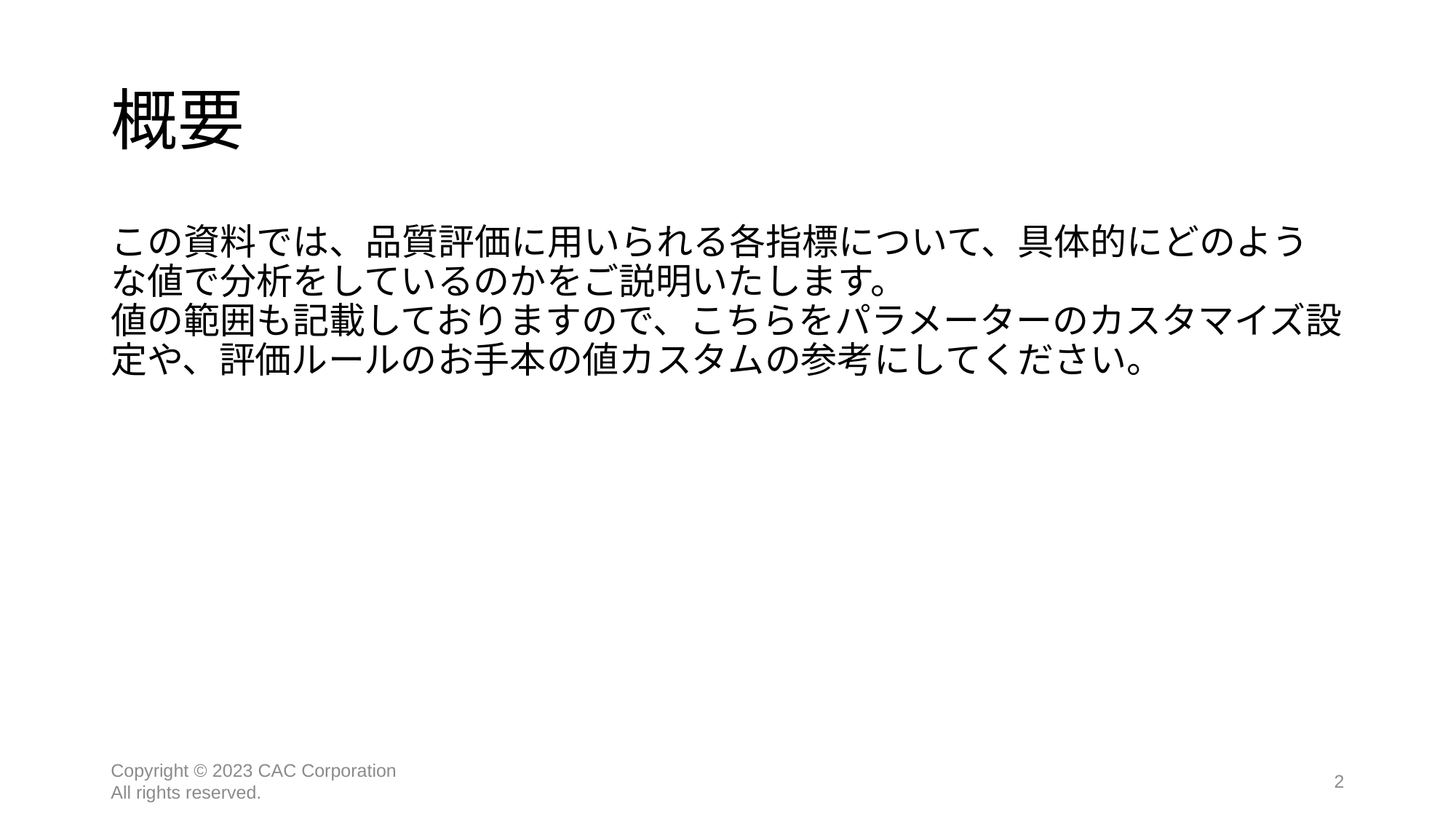

# 概要
この資料では、品質評価に用いられる各指標について、具体的にどのような値で分析をしているのかをご説明いたします。
値の範囲も記載しておりますので、こちらをパラメーターのカスタマイズ設定や、評価ルールのお手本の値カスタムの参考にしてください。
Copyright © 2023 CAC Corporation All rights reserved.
2